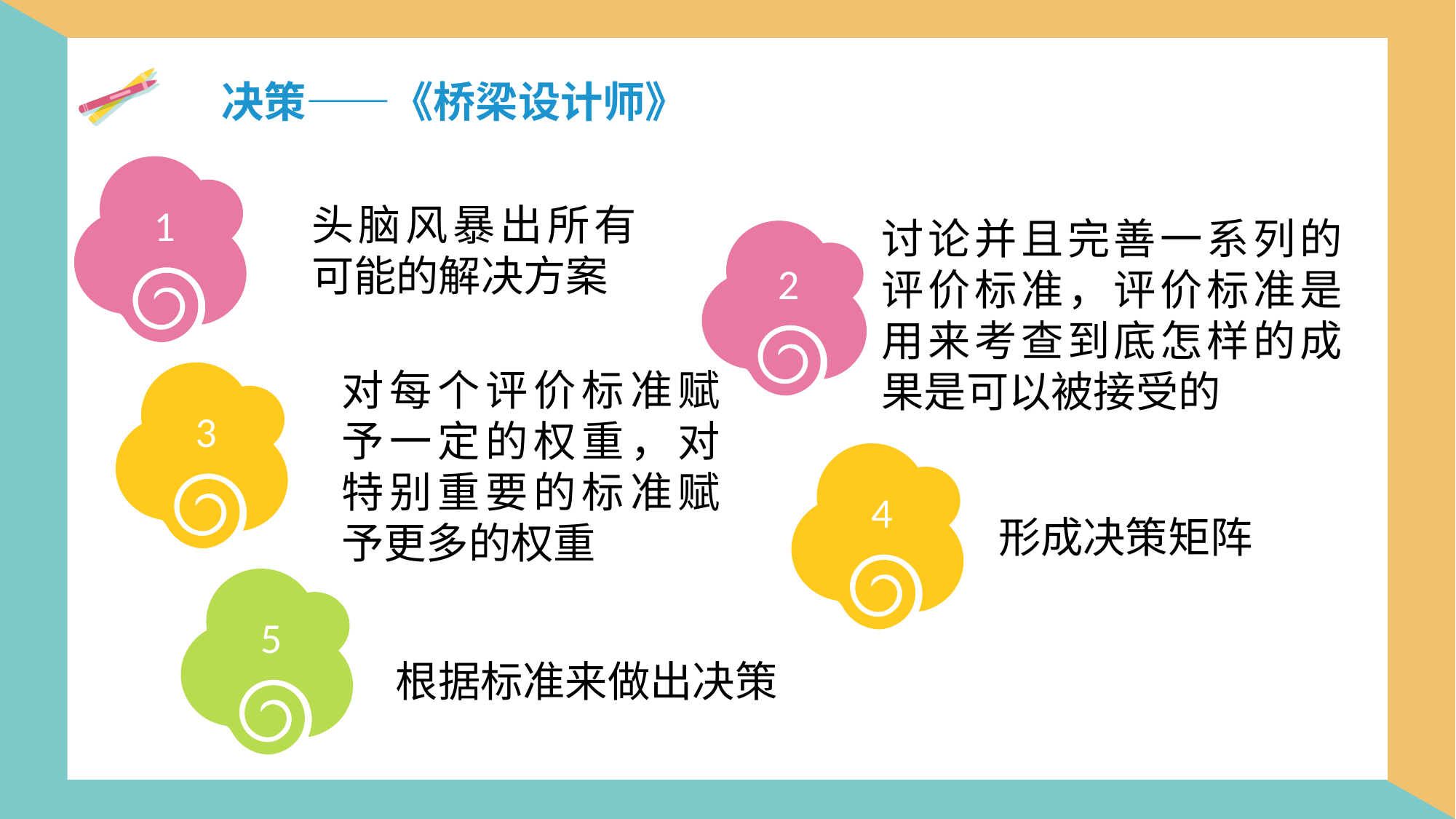

决策——《桥梁设计师》
1
头脑风暴出所有可能的解决方案
讨论并且完善一系列的评价标准，评价标准是用来考查到底怎样的成果是可以被接受的
2
对每个评价标准赋予一定的权重，对特别重要的标准赋予更多的权重
3
4
形成决策矩阵
5
根据标准来做出决策